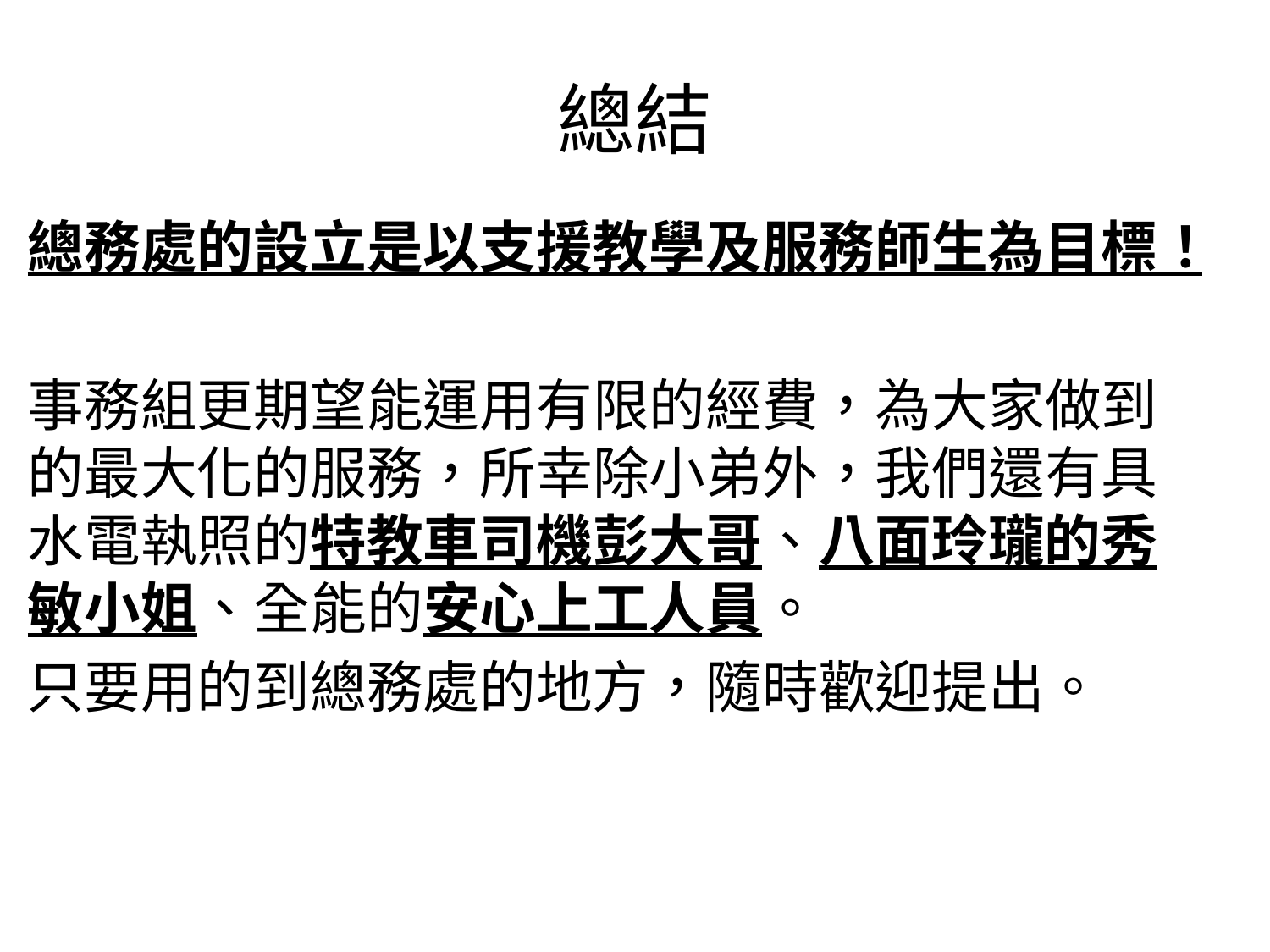

# 總結

總務處的設立是以支援教學及服務師生為目標！

事務組更期望能運用有限的經費，為大家做到的最大化的服務，所幸除小弟外，我們還有具水電執照的特教車司機彭大哥、八面玲瓏的秀敏小姐、全能的安心上工人員。
只要用的到總務處的地方，隨時歡迎提出。